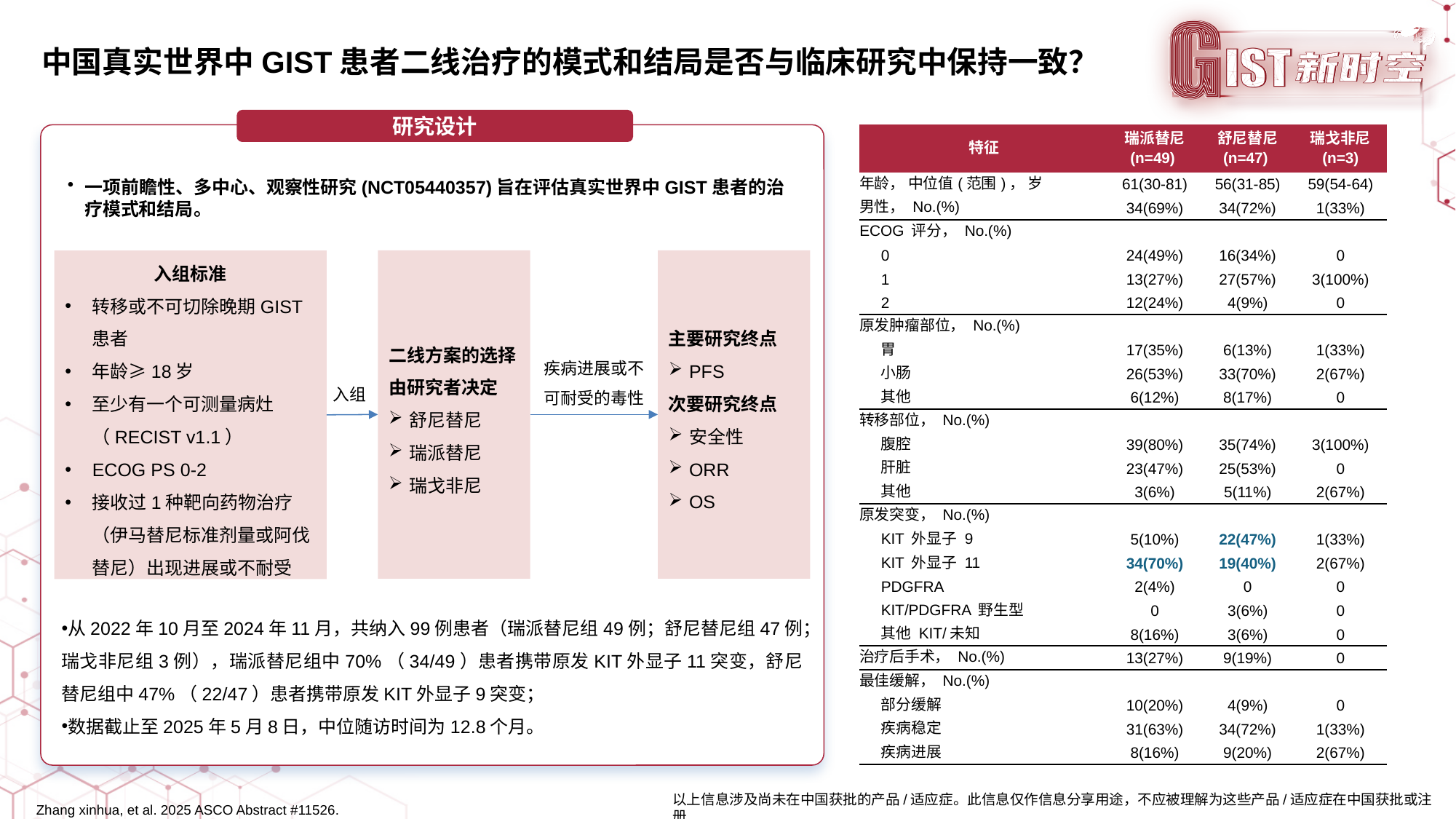

中国真实世界中GIST患者二线治疗的模式和结局是否与临床研究中保持一致？
研究设计
| 特征 | 瑞派替尼 (n=49) | 舒尼替尼 (n=47) | 瑞戈非尼 (n=3) |
| --- | --- | --- | --- |
| 年龄， 中位值(范围)， 岁 | 61(30-81) | 56(31-85) | 59(54-64) |
| 男性， No.(%) | 34(69%) | 34(72%) | 1(33%) |
| ECOG 评分， No.(%) |  |  |  |
| 0 | 24(49%) | 16(34%) | 0 |
| 1 | 13(27%) | 27(57%) | 3(100%) |
| 2 | 12(24%) | 4(9%) | 0 |
| 原发肿瘤部位， No.(%) |  |  |  |
| 胃 | 17(35%) | 6(13%) | 1(33%) |
| 小肠 | 26(53%) | 33(70%) | 2(67%) |
| 其他 | 6(12%) | 8(17%) | 0 |
| 转移部位， No.(%) |  |  |  |
| 腹腔 | 39(80%) | 35(74%) | 3(100%) |
| 肝脏 | 23(47%) | 25(53%) | 0 |
| 其他 | 3(6%) | 5(11%) | 2(67%) |
| 原发突变， No.(%) |  |  |  |
| KIT 外显子 9 | 5(10%) | 22(47%) | 1(33%) |
| KIT 外显子 11 | 34(70%) | 19(40%) | 2(67%) |
| PDGFRA | 2(4%) | 0 | 0 |
| KIT/PDGFRA 野生型 | 0 | 3(6%) | 0 |
| 其他 KIT/未知 | 8(16%) | 3(6%) | 0 |
| 治疗后手术， No.(%) | 13(27%) | 9(19%) | 0 |
| 最佳缓解， No.(%) |  |  |  |
| 部分缓解 | 10(20%) | 4(9%) | 0 |
| 疾病稳定 | 31(63%) | 34(72%) | 1(33%) |
| 疾病进展 | 8(16%) | 9(20%) | 2(67%) |

一项前瞻性、多中心、观察性研究(NCT05440357)旨在评估真实世界中GIST患者的治疗模式和结局。
二线方案的选择由研究者决定
舒尼替尼
瑞派替尼
瑞戈非尼
主要研究终点
PFS
次要研究终点
安全性
ORR
OS
入组标准
转移或不可切除晚期GIST患者
年龄≥18岁
至少有一个可测量病灶（RECIST v1.1）
ECOG PS 0-2
接收过1种靶向药物治疗（伊马替尼标准剂量或阿伐替尼）出现进展或不耐受
疾病进展或不可耐受的毒性
入组
从2022年10月至2024年11月，共纳入99例患者（瑞派替尼组49例；舒尼替尼组47例；瑞戈非尼组3例），瑞派替尼组中70%（34/49）患者携带原发KIT外显子11突变，舒尼替尼组中47%（22/47）患者携带原发KIT外显子9突变；
数据截止至2025年5月8日，中位随访时间为12.8个月。
Zhang xinhua, et al. 2025 ASCO Abstract #11526.